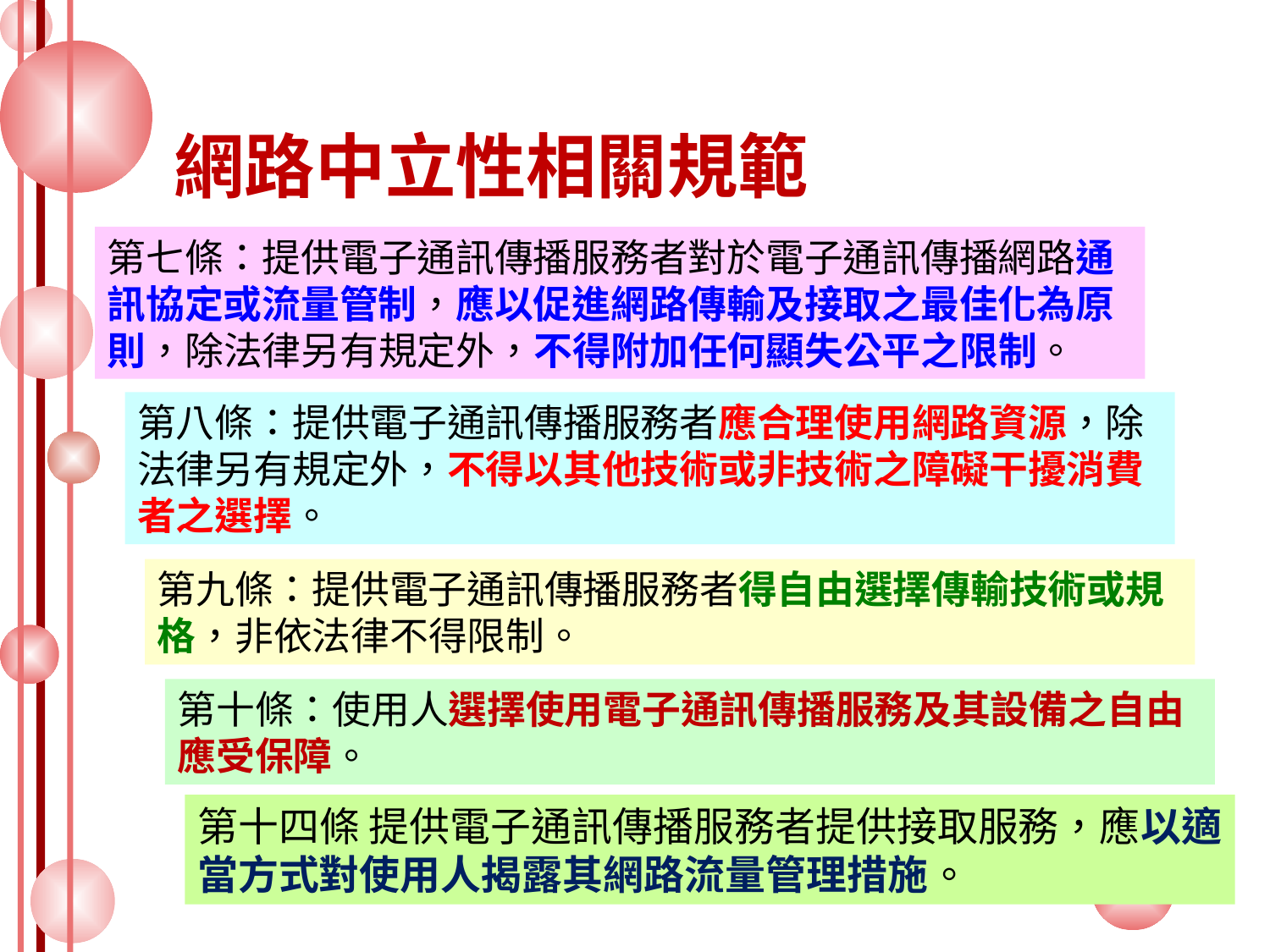

# 網路中立性相關規範
第七條：提供電子通訊傳播服務者對於電子通訊傳播網路通訊協定或流量管制，應以促進網路傳輸及接取之最佳化為原則，除法律另有規定外，不得附加任何顯失公平之限制。

第八條：提供電子通訊傳播服務者應合理使用網路資源，除法律另有規定外，不得以其他技術或非技術之障礙干擾消費者之選擇。
第九條：提供電子通訊傳播服務者得自由選擇傳輸技術或規格，非依法律不得限制。
第十條：使用人選擇使用電子通訊傳播服務及其設備之自由應受保障。
第十四條 提供電子通訊傳播服務者提供接取服務，應以適當方式對使用人揭露其網路流量管理措施。
19